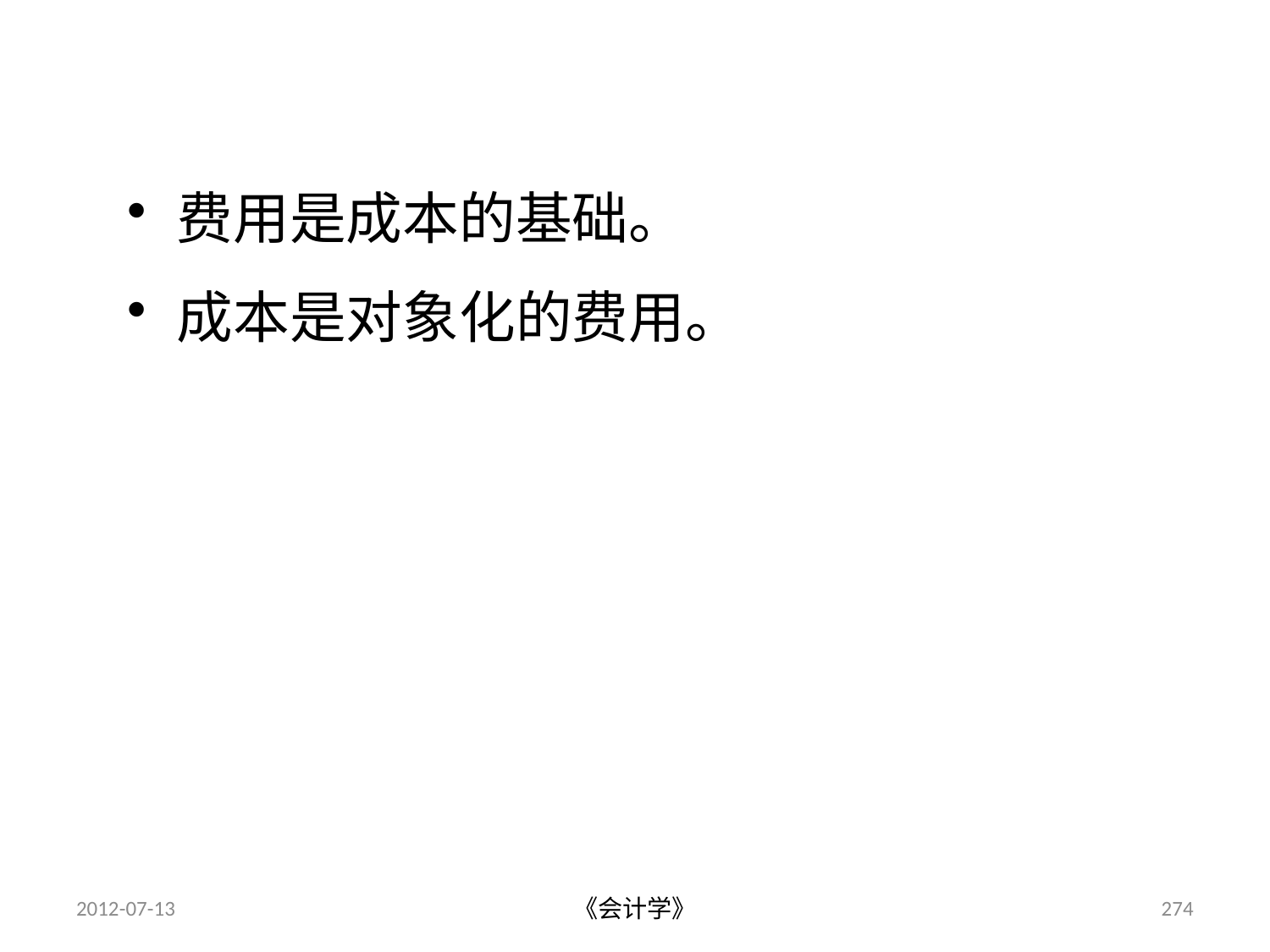

四、费用与成本的关系
#
费用是成本的基础。
成本是对象化的费用。
2012-07-13
《会计学》
274